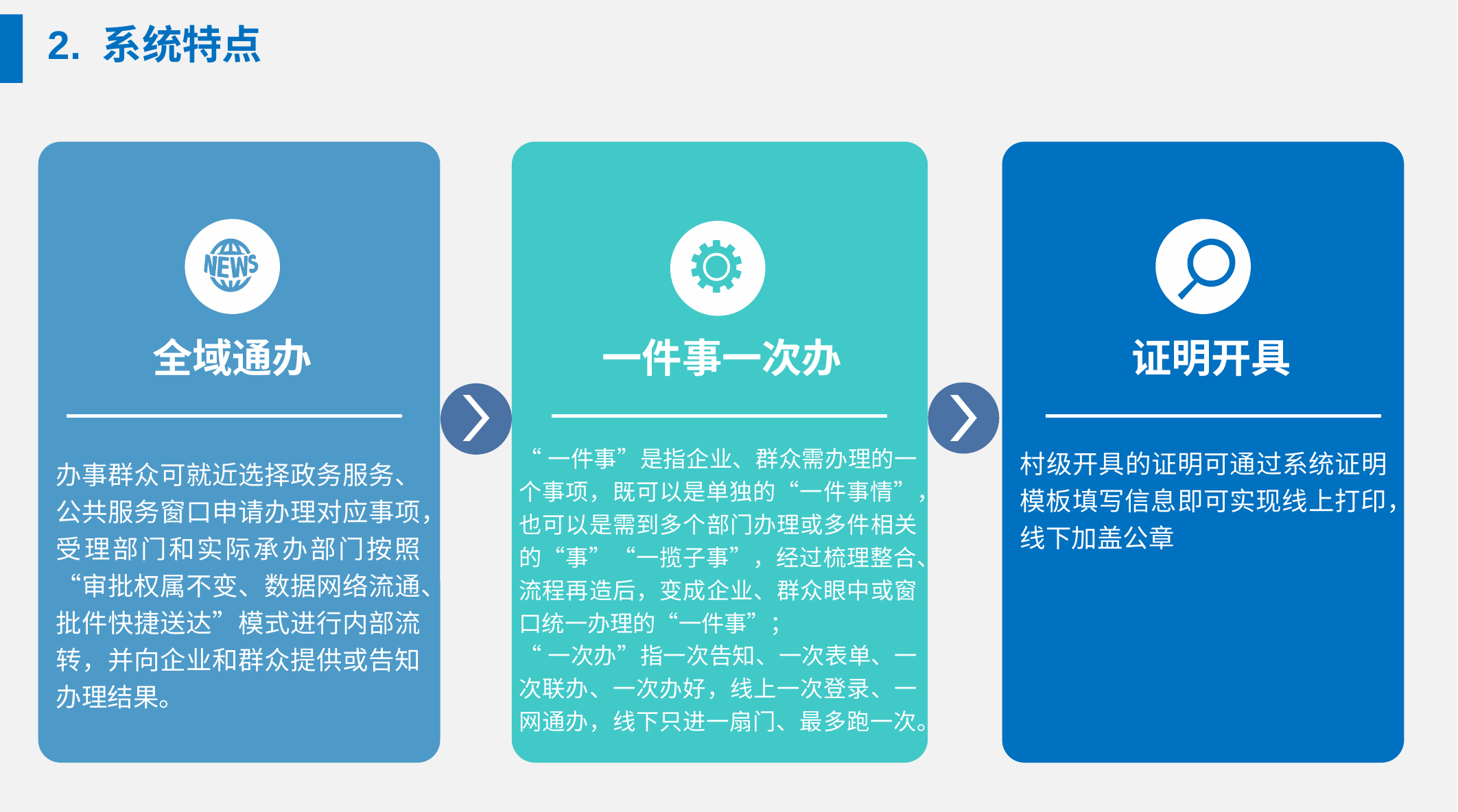

2. 系统特点

全域通办
一件事一次办
证明开具

“一件事”是指企业、群众需办理的一个事项，既可以是单独的“一件事情”，也可以是需到多个部门办理或多件相关的“事”“一揽子事”，经过梳理整合、流程再造后，变成企业、群众眼中或窗口统一办理的“一件事”；
“一次办”指一次告知、一次表单、一次联办、一次办好，线上一次登录、一网通办，线下只进一扇门、最多跑一次。
村级开具的证明可通过系统证明模板填写信息即可实现线上打印，线下加盖公章
办事群众可就近选择政务服务、公共服务窗口申请办理对应事项，受理部门和实际承办部门按照“审批权属不变、数据网络流通、批件快捷送达”模式进行内部流转，并向企业和群众提供或告知办理结果。